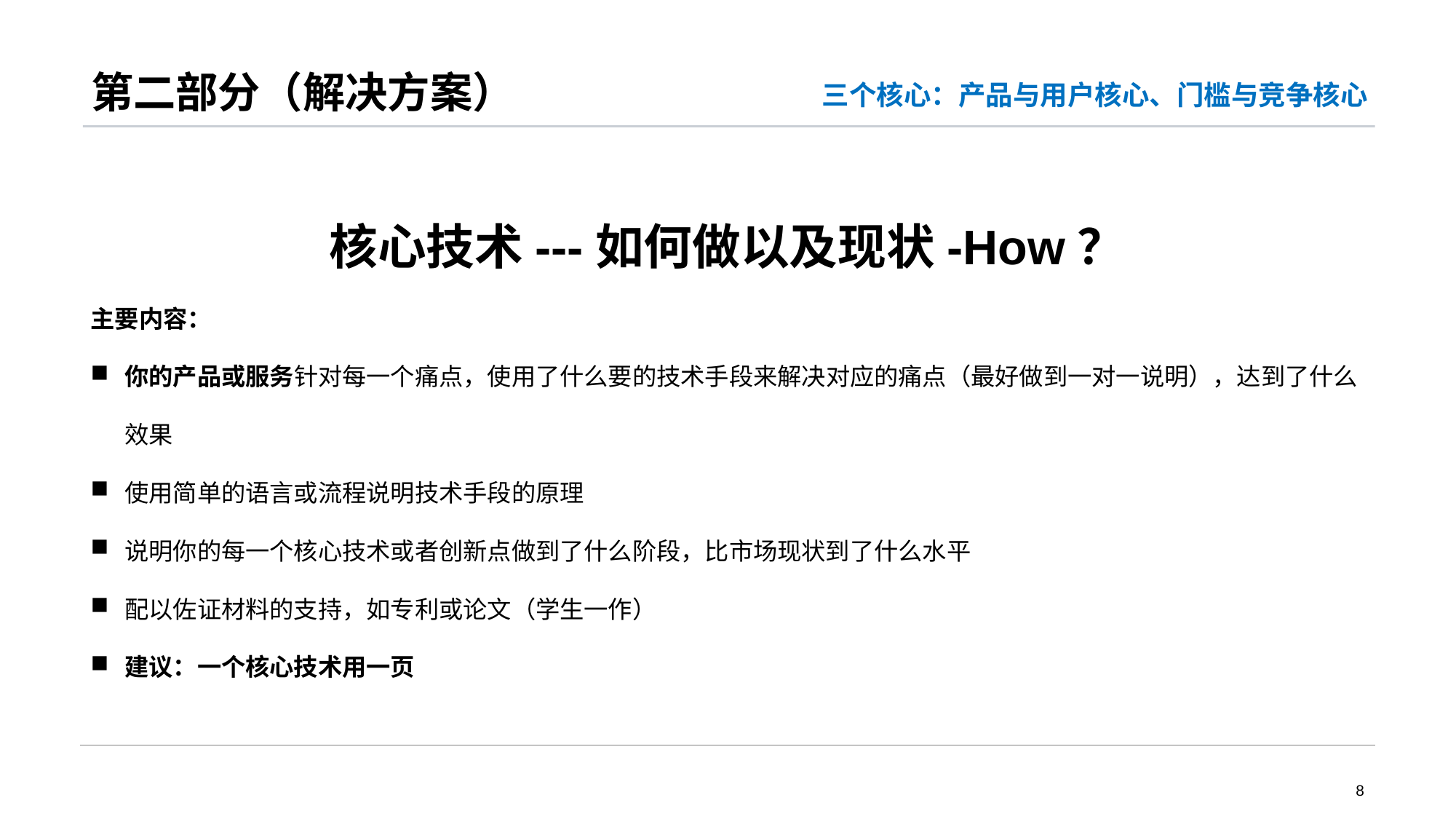

# 第二部分（解决方案）
三个核心：产品与用户核心、门槛与竞争核心
核心技术---如何做以及现状-How？
主要内容：
你的产品或服务针对每一个痛点，使用了什么要的技术手段来解决对应的痛点（最好做到一对一说明），达到了什么效果
使用简单的语言或流程说明技术手段的原理
说明你的每一个核心技术或者创新点做到了什么阶段，比市场现状到了什么水平
配以佐证材料的支持，如专利或论文（学生一作）
建议：一个核心技术用一页
8